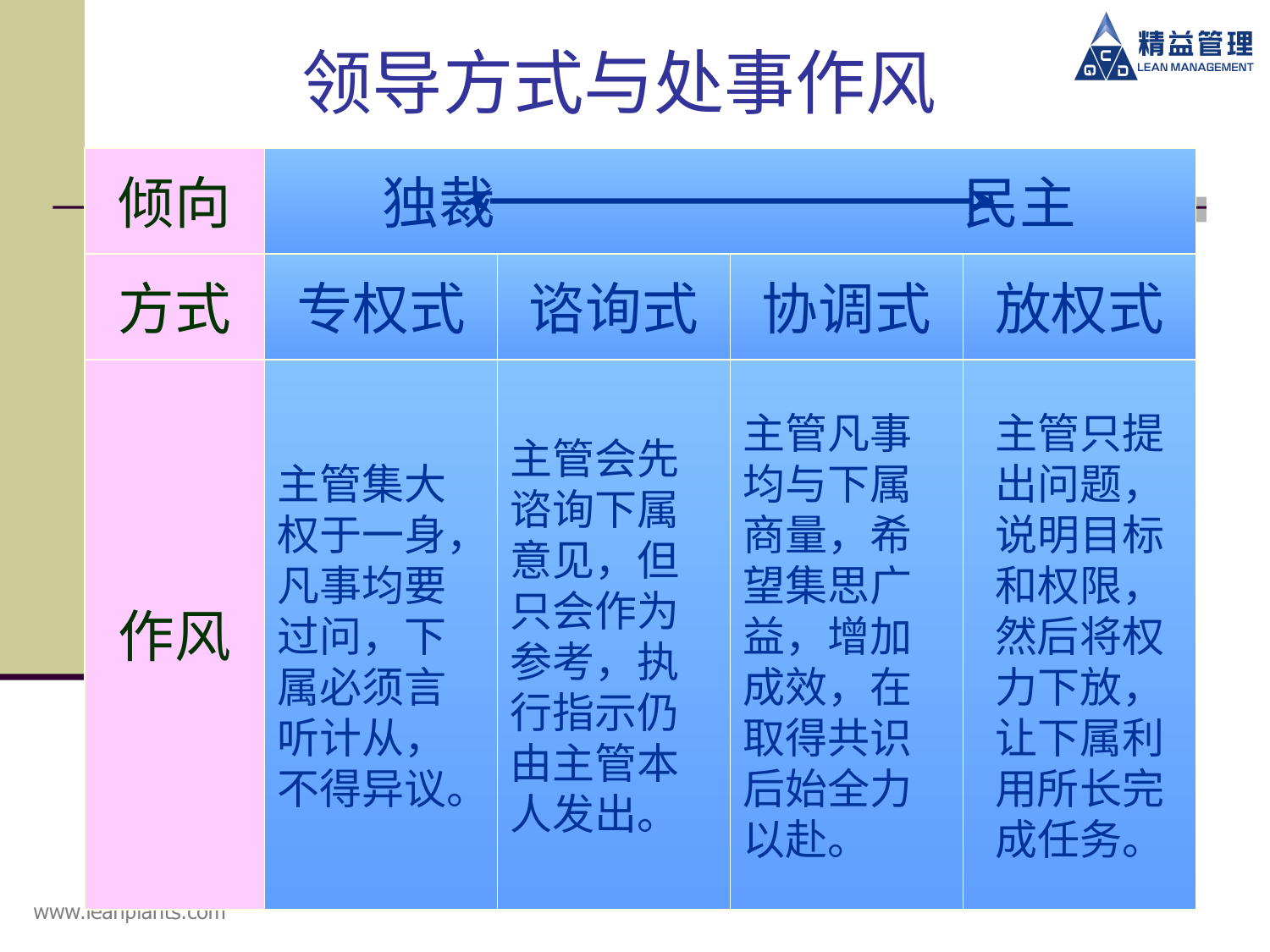

领导方式与处事作风
倾向
独裁                                     民主

方式
专权式
谘询式
协调式
放权式
作风
主管集大权于一身，凡事均要过问，下属必须言听计从，不得异议。
主管会先谘询下属意见，但只会作为参考，执行指示仍由主管本人发出。
主管凡事均与下属商量，希望集思广益，增加成效，在取得共识后始全力以赴。
主管只提出问题，说明目标和权限，然后将权力下放，让下属利用所长完成任务。
25